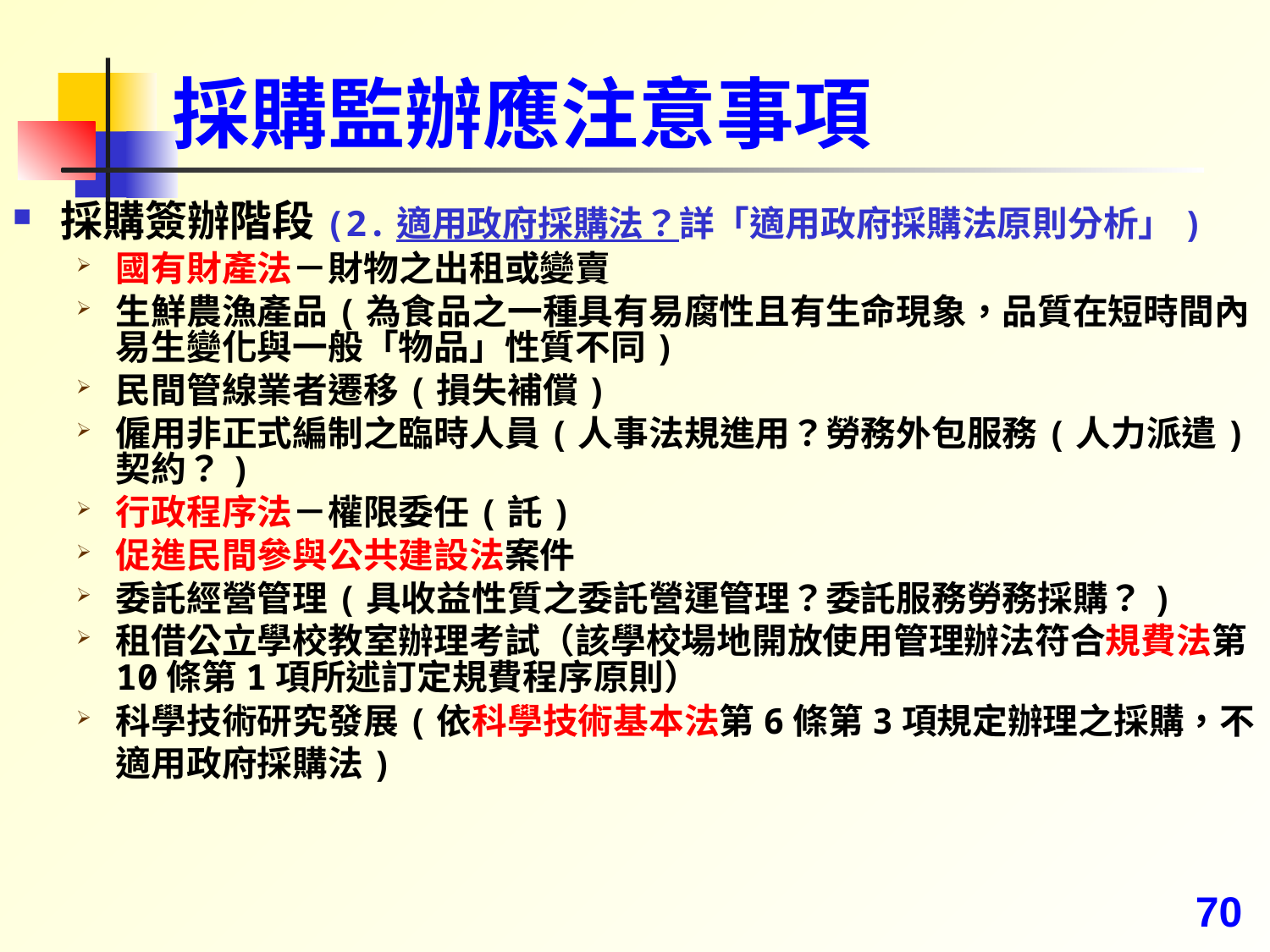

# 採購監辦應注意事項
採購簽辦階段(2.適用政府採購法？詳「適用政府採購法原則分析」)
國有財產法－財物之出租或變賣
生鮮農漁產品(為食品之一種具有易腐性且有生命現象，品質在短時間內易生變化與一般「物品」性質不同)
民間管線業者遷移(損失補償)
僱用非正式編制之臨時人員(人事法規進用？勞務外包服務(人力派遣)契約？)
行政程序法－權限委任(託)
促進民間參與公共建設法案件
委託經營管理(具收益性質之委託營運管理？委託服務勞務採購？)
租借公立學校教室辦理考試（該學校場地開放使用管理辦法符合規費法第10條第1項所述訂定規費程序原則）
科學技術研究發展(依科學技術基本法第6條第3項規定辦理之採購，不適用政府採購法)
70